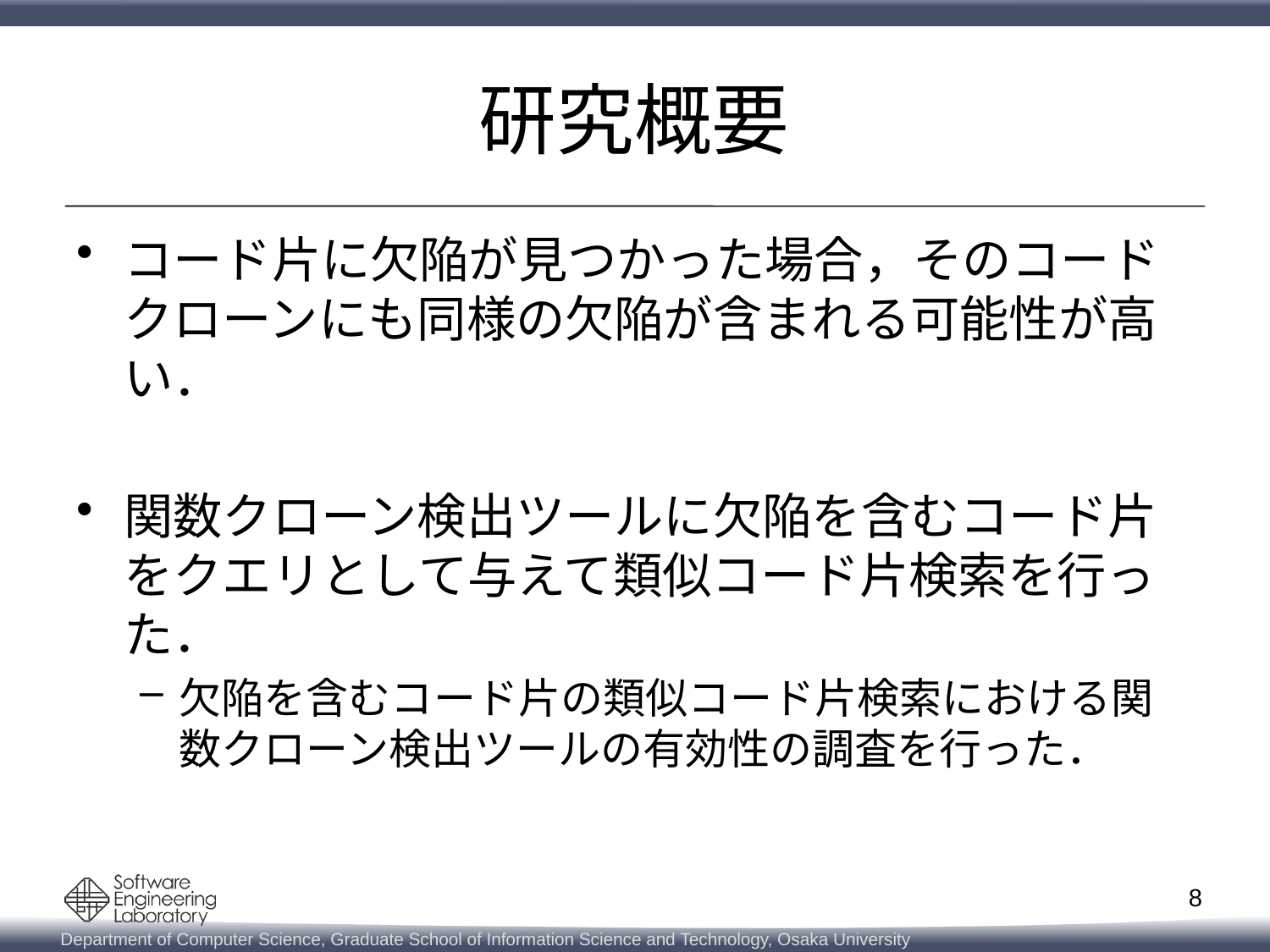

# 研究概要
コード片に欠陥が見つかった場合，そのコードクローンにも同様の欠陥が含まれる可能性が高い．

関数クローン検出ツールに欠陥を含むコード片をクエリとして与えて類似コード片検索を行った．
欠陥を含むコード片の類似コード片検索における関数クローン検出ツールの有効性の調査を行った．
8